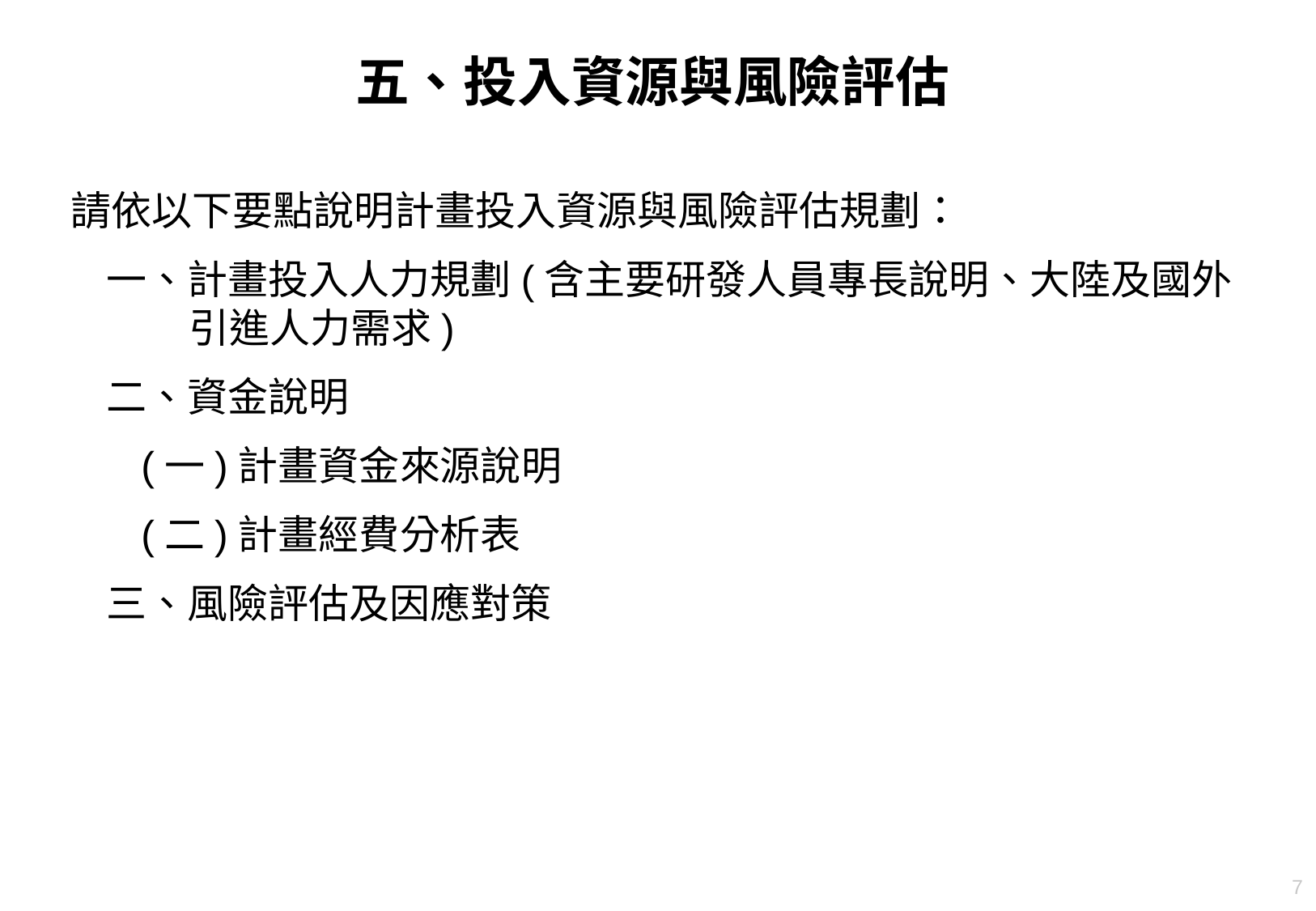

# 五、投入資源與風險評估
請依以下要點說明計畫投入資源與風險評估規劃：
一、計畫投入人力規劃(含主要研發人員專長說明、大陸及國外引進人力需求)
二、資金說明
(一)計畫資金來源說明
(二)計畫經費分析表
三、風險評估及因應對策

7